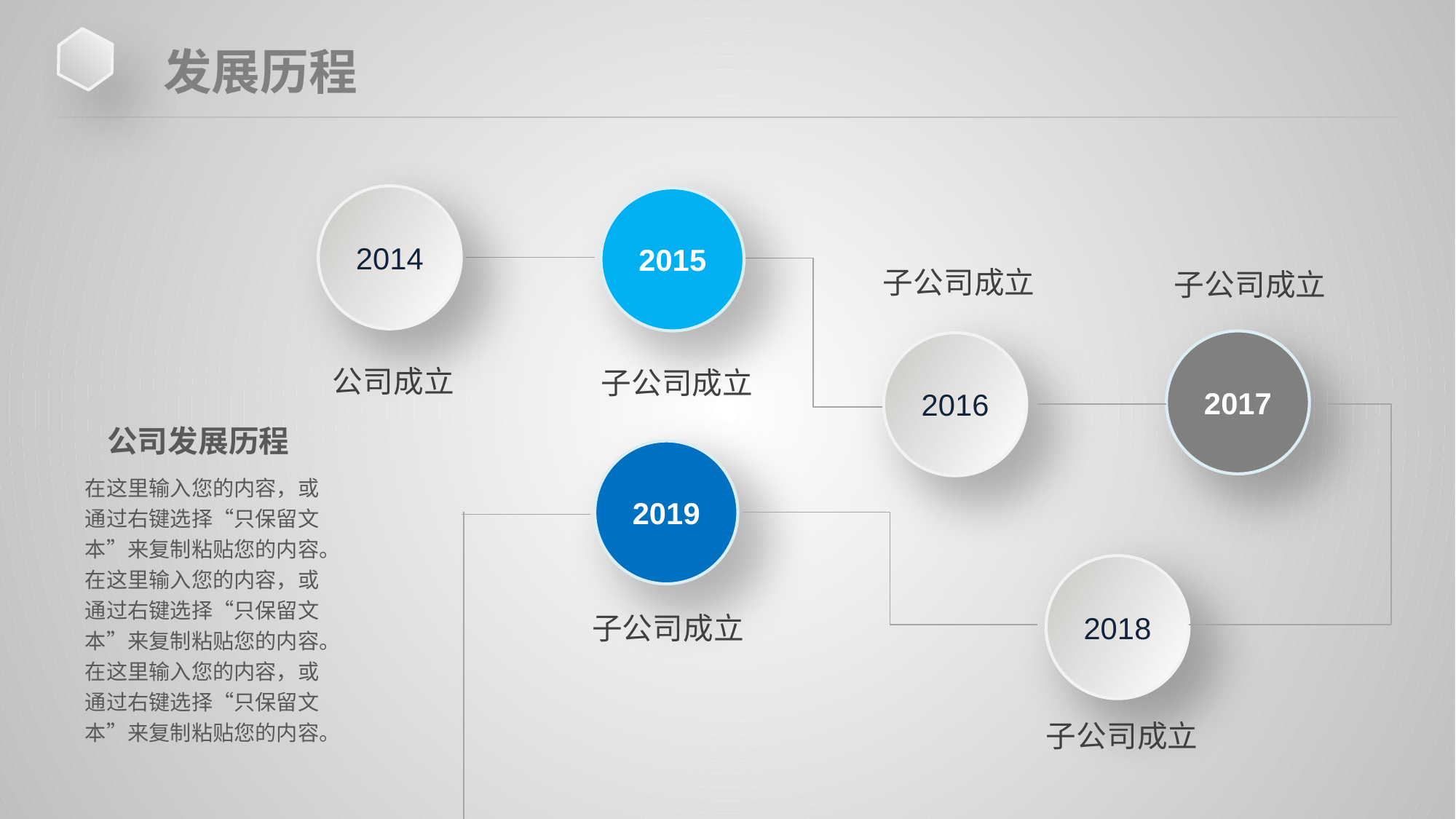

发展历程
2014
2015
子公司成立
子公司成立
2017
2016
公司成立
子公司成立
公司发展历程
2019
在这里输入您的内容，或通过右键选择“只保留文本”来复制粘贴您的内容。在这里输入您的内容，或通过右键选择“只保留文本”来复制粘贴您的内容。在这里输入您的内容，或通过右键选择“只保留文本”来复制粘贴您的内容。
2018
子公司成立
子公司成立